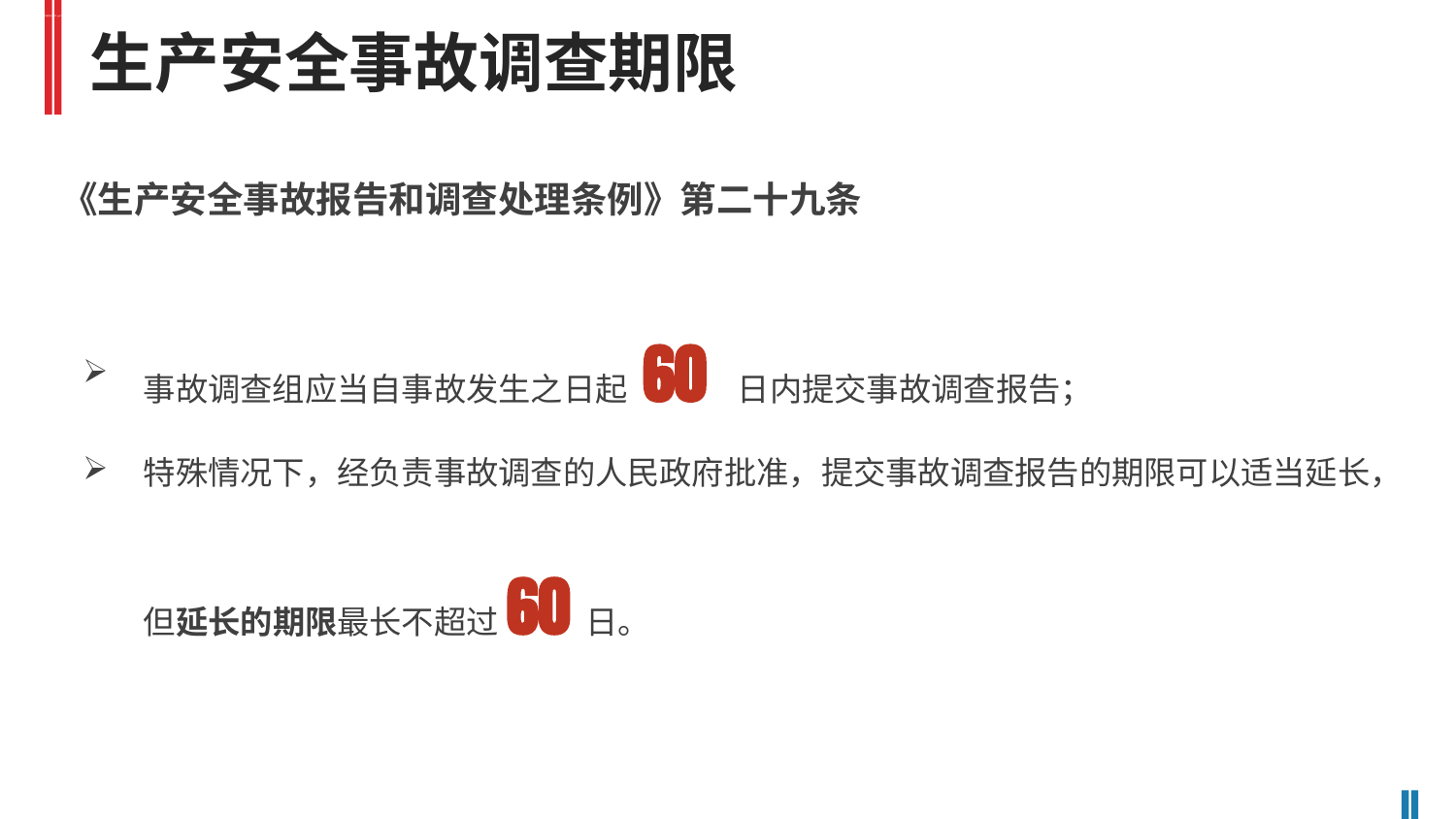

生产安全事故调查处理培训课件(ppt77页)
生产安全事故调查期限
《生产安全事故报告和调查处理条例》第二十九条
事故调查组应当自事故发生之日起 60 日内提交事故调查报告；
特殊情况下，经负责事故调查的人民政府批准，提交事故调查报告的期限可以适当延长，但延长的期限最长不超过60日。
生产安全事故调查处理培训课件(ppt77页)